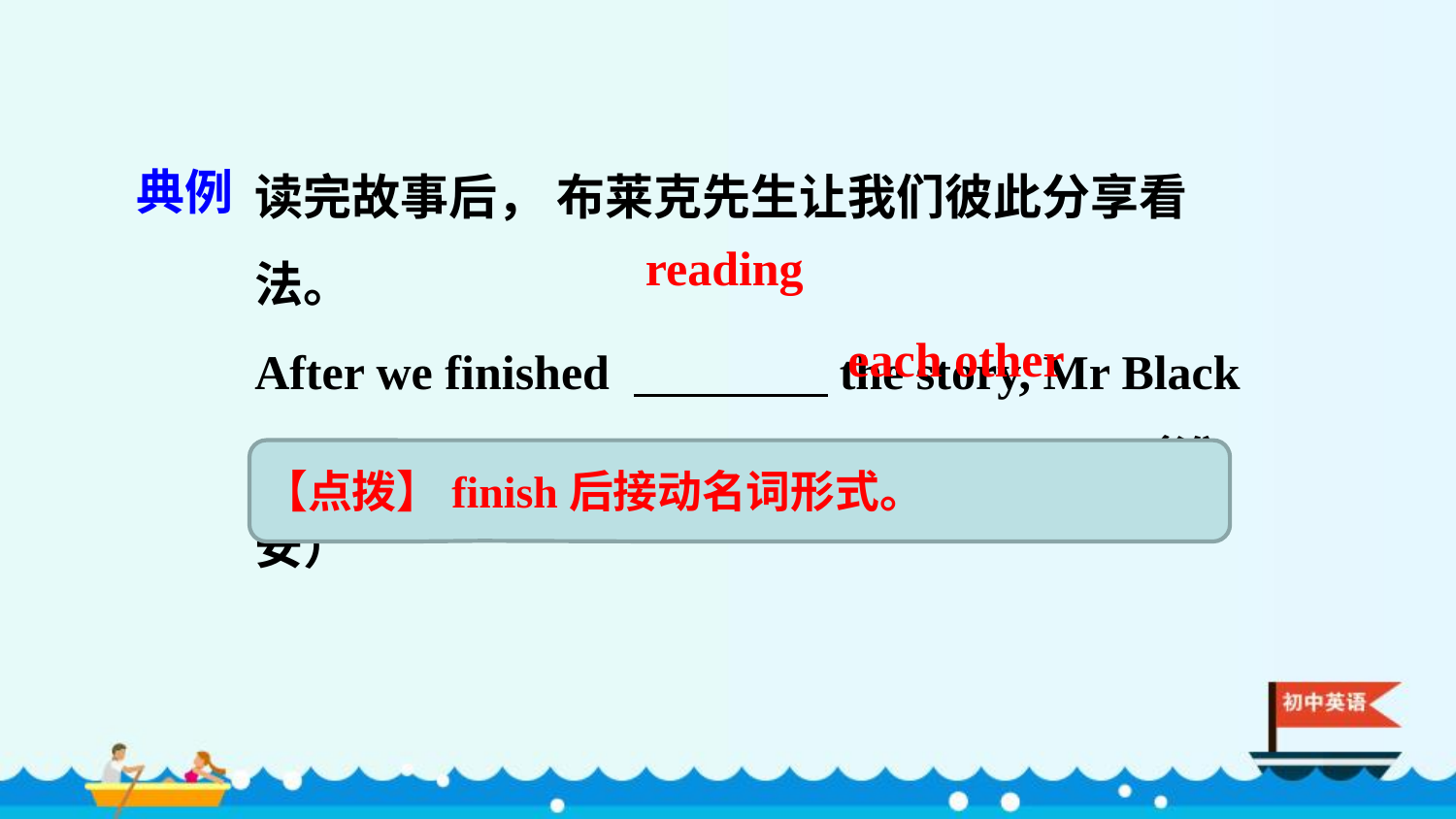

读完故事后， 布莱克先生让我们彼此分享看法。
After we finished 　　　　the story, Mr Black asked us to share ideas with 　  　     　. （淮安）
典例
reading
each other

【点拨】finish后接动名词形式。